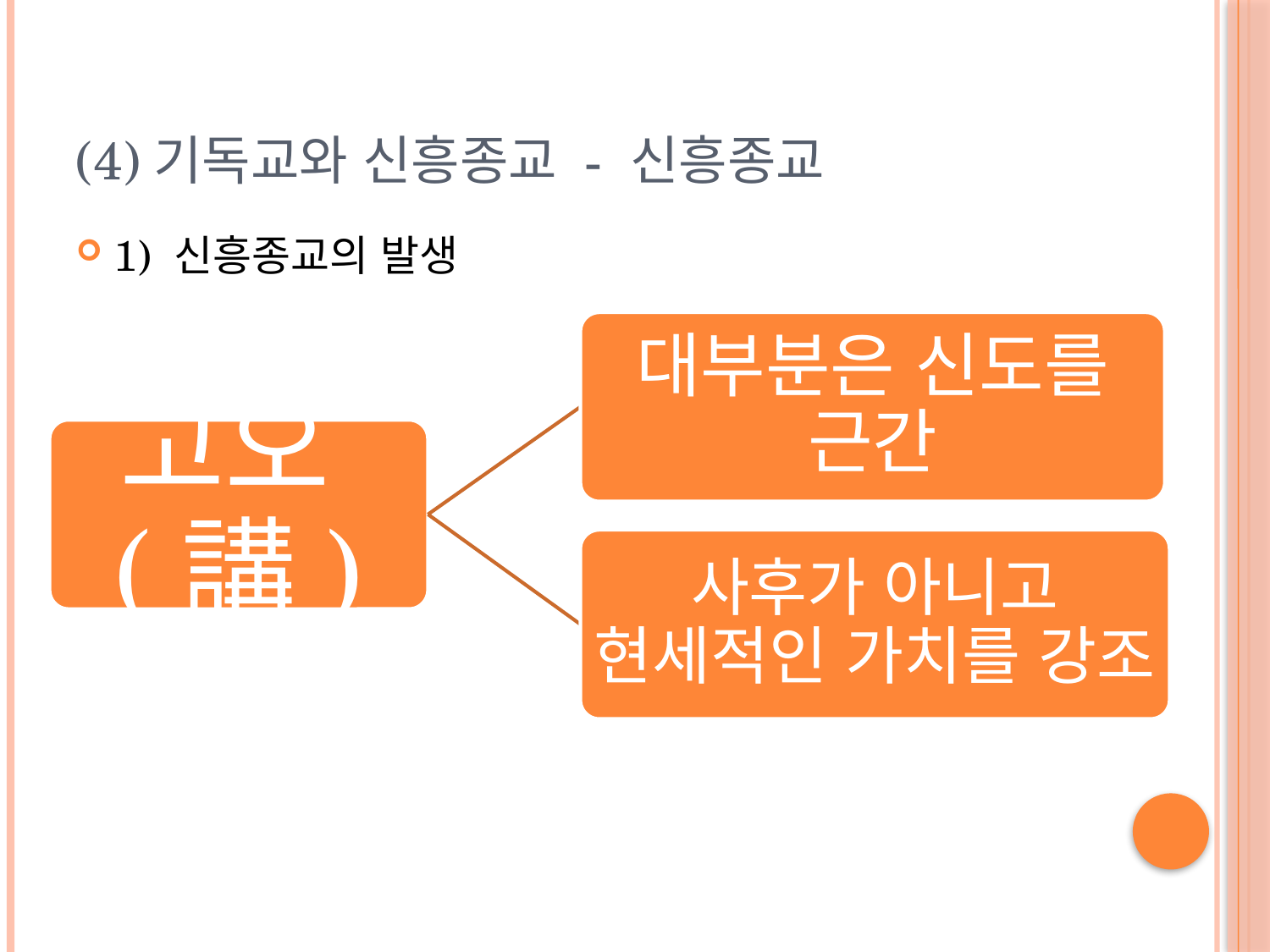

# (4)기독교와 신흥종교 - 신흥종교
1) 신흥종교의 발생
고오(講)

대부분은 신도를 근간

사후가 아니고 현세적인 가치를 강조